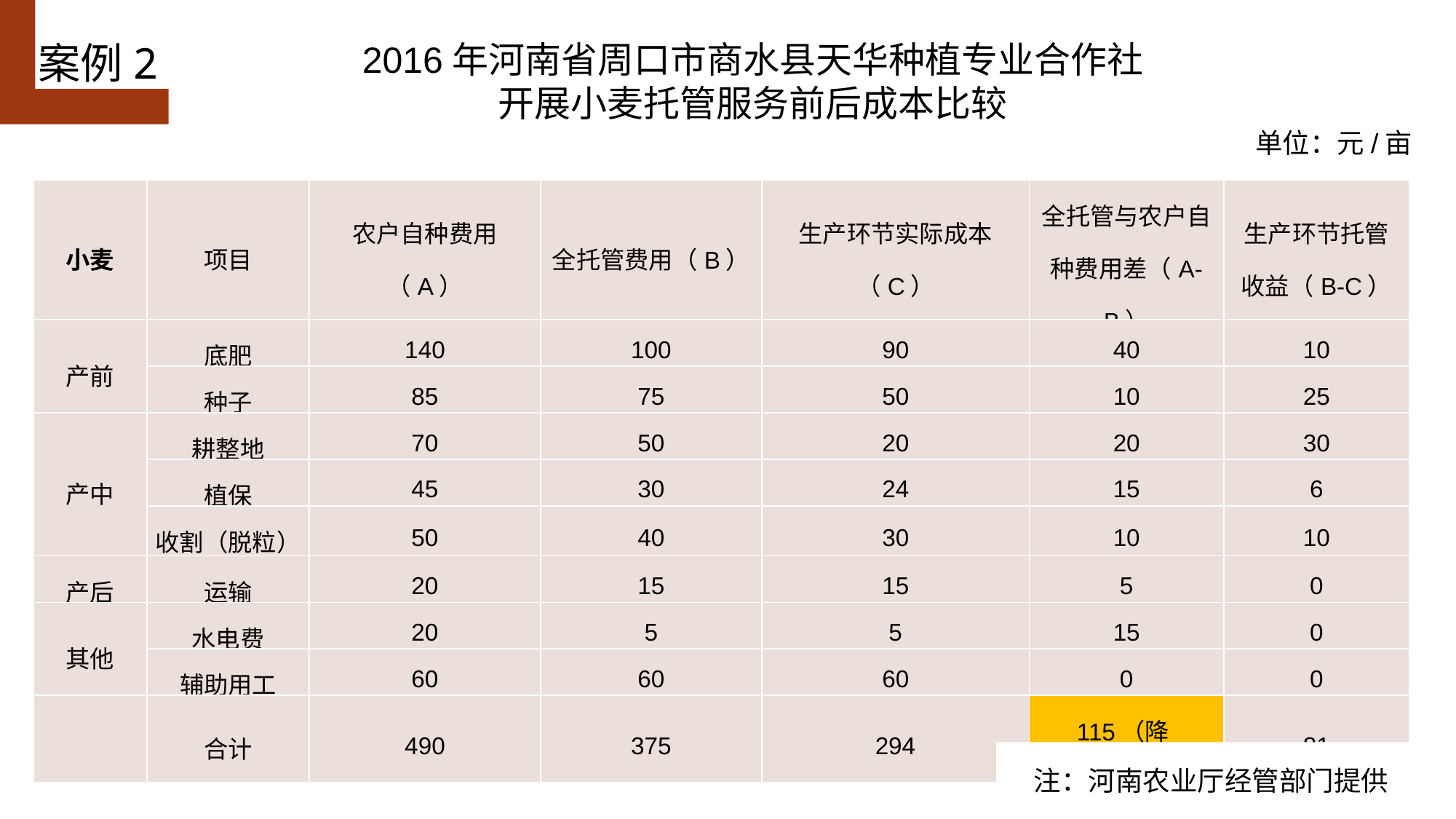

案例2
2016年河南省周口市商水县天华种植专业合作社开展小麦托管服务前后成本比较
单位：元/亩
| 小麦 | 项目 | 农户自种费用（A） | 全托管费用（B） | 生产环节实际成本（C） | 全托管与农户自种费用差（A-B） | 生产环节托管收益（B-C） |
| --- | --- | --- | --- | --- | --- | --- |
| 产前 | 底肥 | 140 | 100 | 90 | 40 | 10 |
|  | 种子 | 85 | 75 | 50 | 10 | 25 |
| 产中 | 耕整地 | 70 | 50 | 20 | 20 | 30 |
|  | 植保 | 45 | 30 | 24 | 15 | 6 |
|  | 收割（脱粒） | 50 | 40 | 30 | 10 | 10 |
| 产后 | 运输 | 20 | 15 | 15 | 5 | 0 |
| 其他 | 水电费 | 20 | 5 | 5 | 15 | 0 |
|  | 辅助用工 | 60 | 60 | 60 | 0 | 0 |
|  | 合计 | 490 | 375 | 294 | 115（降23.5%） | 81 |
注：河南农业厅经管部门提供